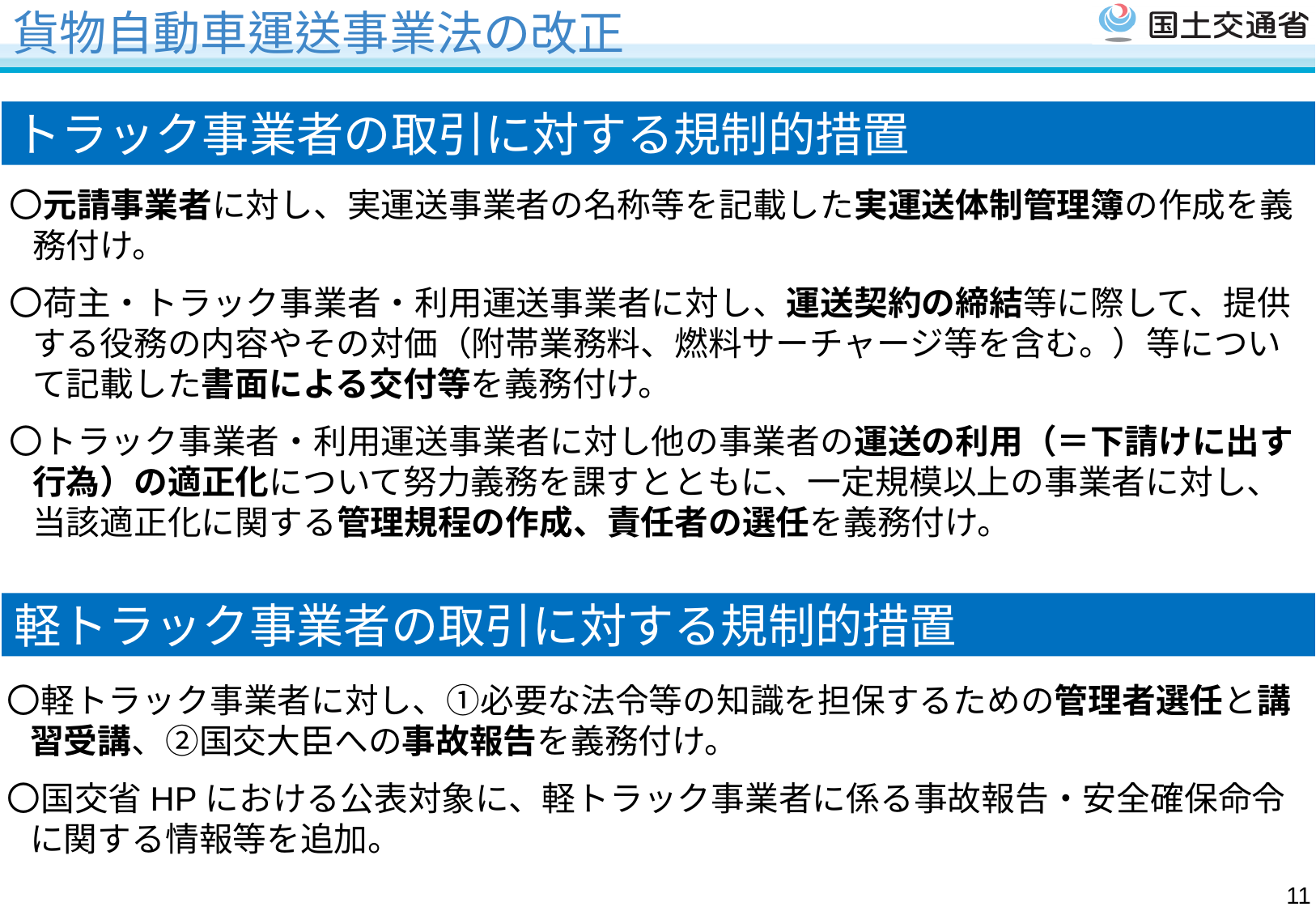

貨物自動車運送事業法の改正
トラック事業者の取引に対する規制的措置
〇元請事業者に対し、実運送事業者の名称等を記載した実運送体制管理簿の作成を義務付け。

〇荷主・トラック事業者・利用運送事業者に対し、運送契約の締結等に際して、提供する役務の内容やその対価（附帯業務料、燃料サーチャージ等を含む。）等について記載した書面による交付等を義務付け。

〇トラック事業者・利用運送事業者に対し他の事業者の運送の利用（＝下請けに出す行為）の適正化について努力義務を課すとともに、一定規模以上の事業者に対し、当該適正化に関する管理規程の作成、責任者の選任を義務付け。
軽トラック事業者の取引に対する規制的措置
〇軽トラック事業者に対し、①必要な法令等の知識を担保するための管理者選任と講習受講、②国交大臣への事故報告を義務付け。

〇国交省HPにおける公表対象に、軽トラック事業者に係る事故報告・安全確保命令に関する情報等を追加。
11